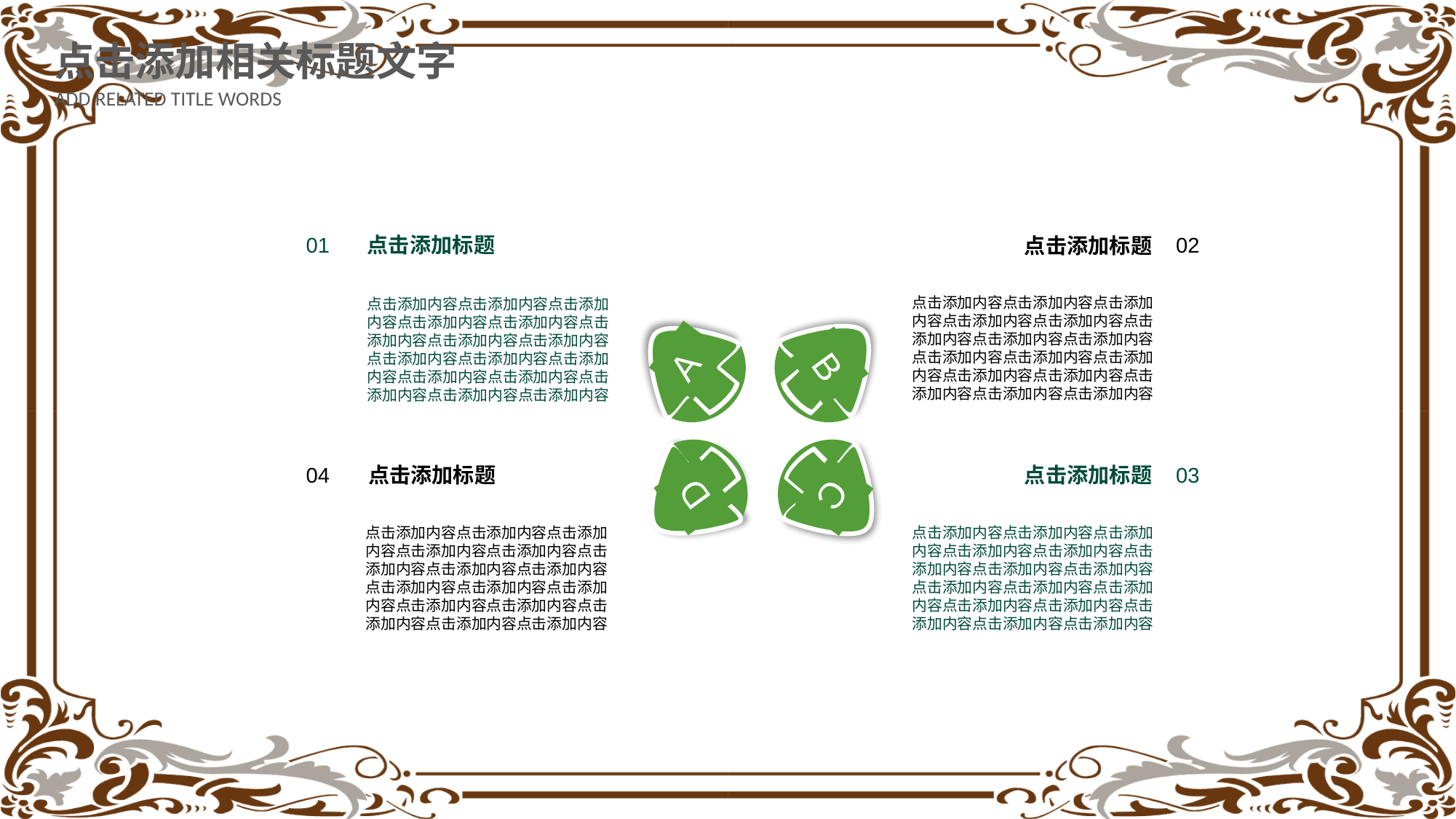

点击添加相关标题文字
ADD RELATED TITLE WORDS
02
点击添加标题
点击添加内容点击添加内容点击添加内容点击添加内容点击添加内容点击添加内容点击添加内容点击添加内容点击添加内容点击添加内容点击添加内容点击添加内容点击添加内容点击添加内容点击添加内容点击添加内容
01
点击添加标题
点击添加内容点击添加内容点击添加内容点击添加内容点击添加内容点击添加内容点击添加内容点击添加内容点击添加内容点击添加内容点击添加内容点击添加内容点击添加内容点击添加内容点击添加内容点击添加内容

B

A

D

C
04
点击添加标题
点击添加内容点击添加内容点击添加内容点击添加内容点击添加内容点击添加内容点击添加内容点击添加内容点击添加内容点击添加内容点击添加内容点击添加内容点击添加内容点击添加内容点击添加内容点击添加内容
点击添加标题
03
点击添加内容点击添加内容点击添加内容点击添加内容点击添加内容点击添加内容点击添加内容点击添加内容点击添加内容点击添加内容点击添加内容点击添加内容点击添加内容点击添加内容点击添加内容点击添加内容